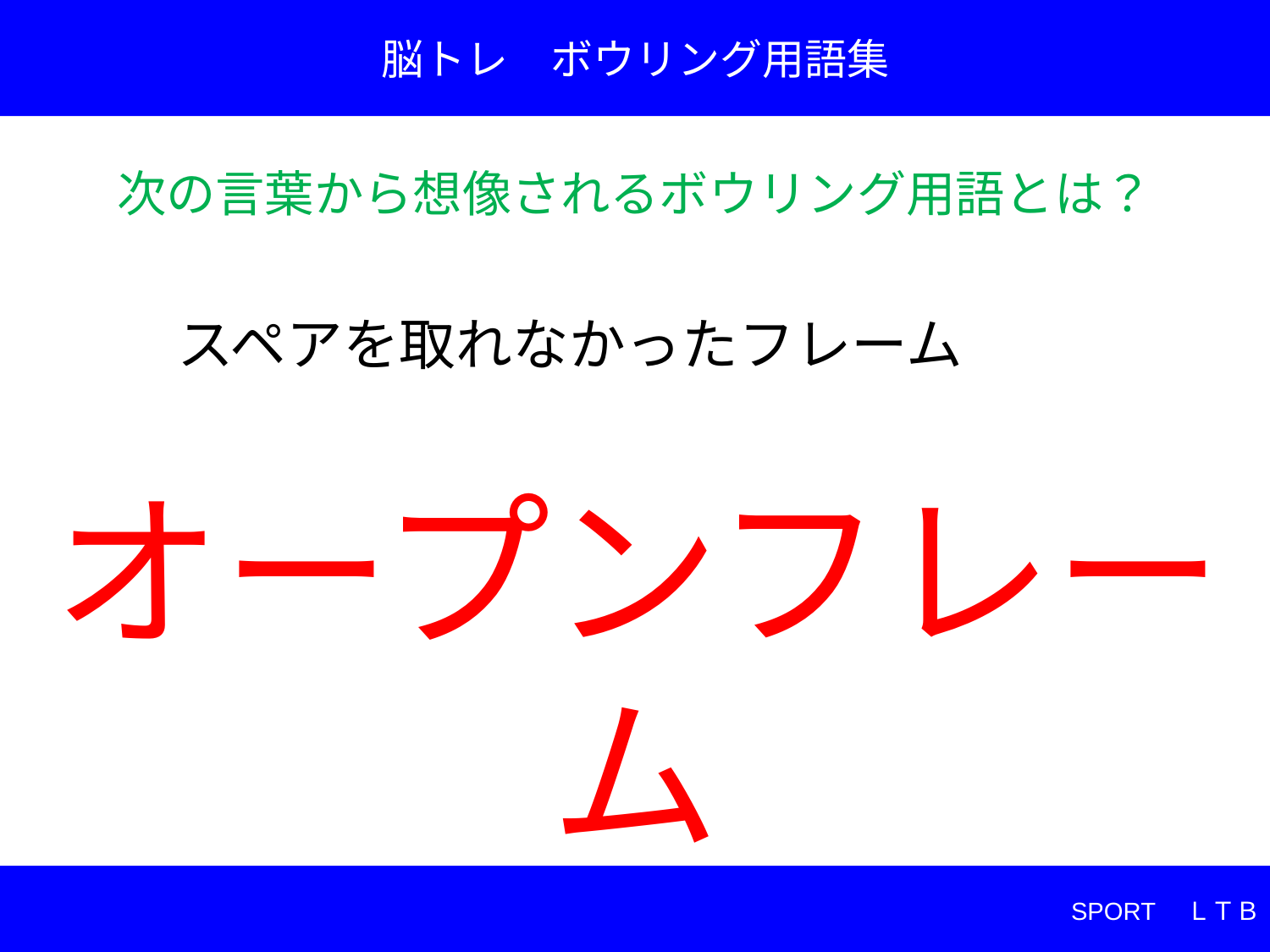

脳トレ　ボウリング用語集
次の言葉から想像されるボウリング用語とは？
スペアを取れなかったフレーム
# オープンフレーム
SPORT　ＬＴＢ